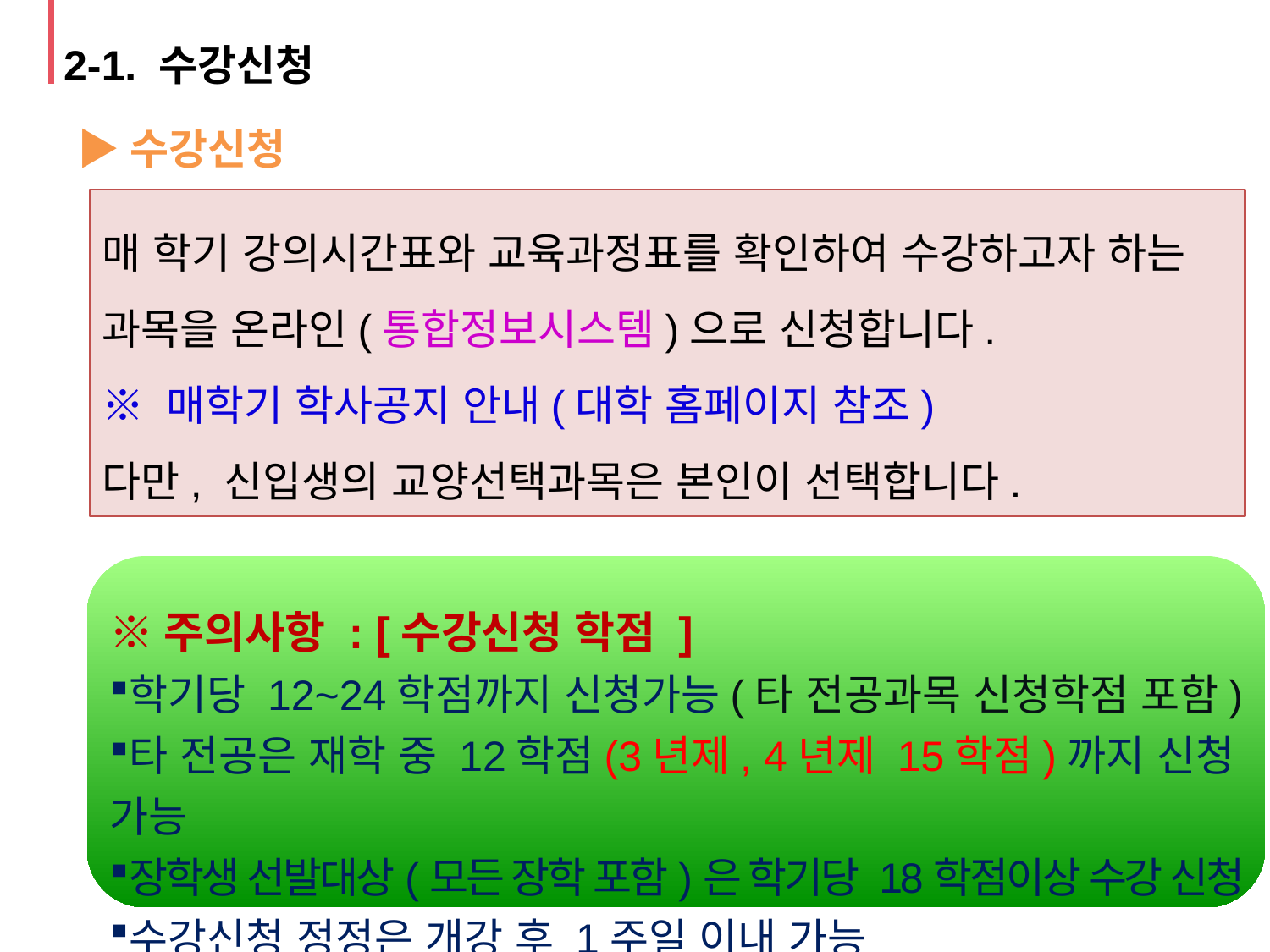

2-1. 수강신청
▶수강신청
매 학기 강의시간표와 교육과정표를 확인하여 수강하고자 하는 과목을 온라인(통합정보시스템)으로 신청합니다.
※ 매학기 학사공지 안내(대학 홈페이지 참조)
다만, 신입생의 교양선택과목은 본인이 선택합니다.

※주의사항 : [수강신청 학점 ]
학기당 12~24학점까지 신청가능(타 전공과목 신청학점 포함)
타 전공은 재학 중 12학점(3년제, 4년제 15학점)까지 신청 가능
장학생 선발대상(모든 장학 포함)은 학기당 18학점이상 수강 신청
수강신청 정정은 개강 후 1주일 이내 가능